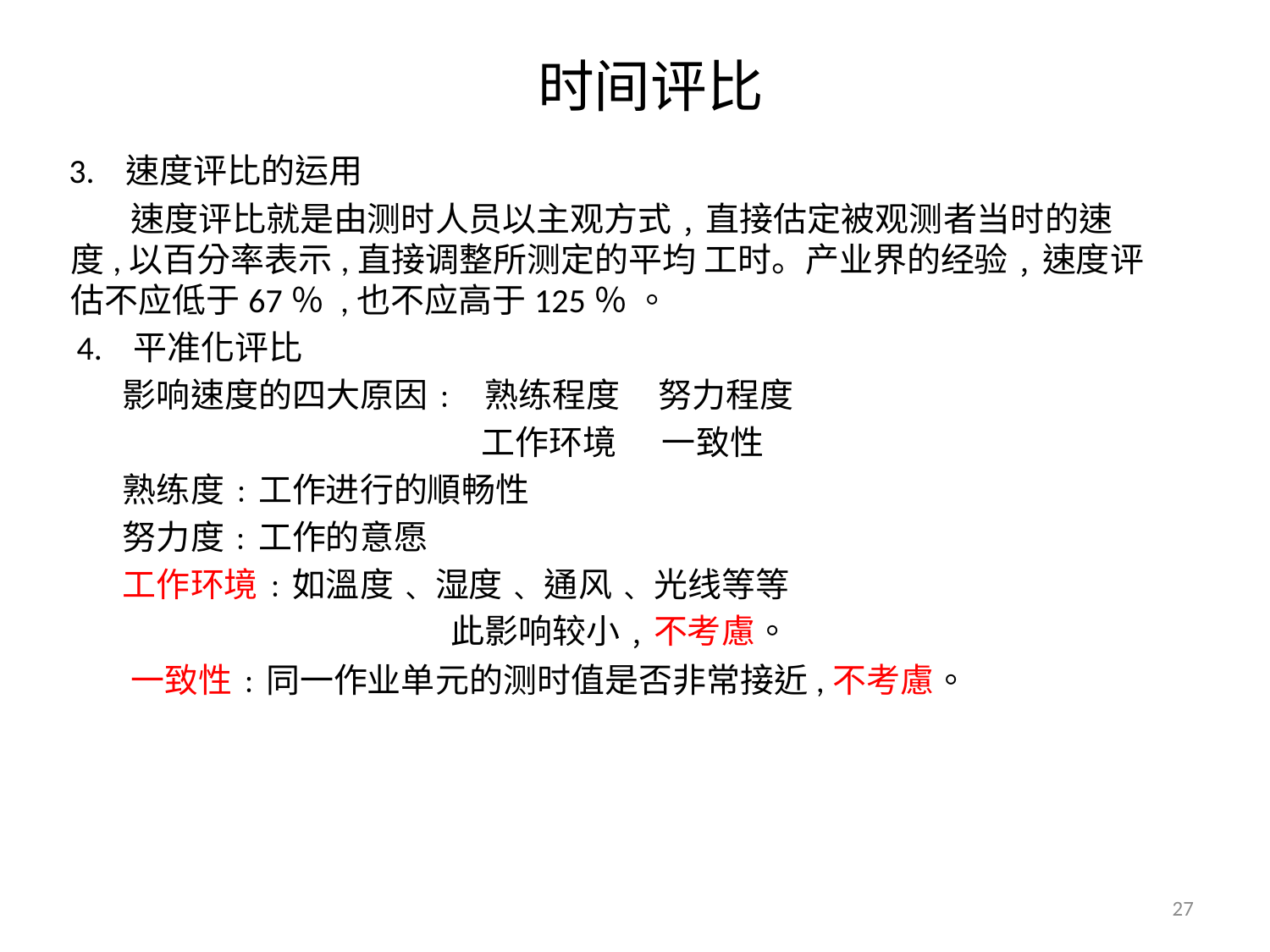

时间评比
      3.   速度评比的运用
             速度评比就是由测时人员以主观方式﹐直接估定被观测者当时的速       度,以百分率表示,直接调整所测定的平均 工时。产业界的经验﹐速度评估不应低于67％ ,也不应高于125％ 。
       4.   平准化评比
            影响速度的四大原因﹕   熟练程度     努力程度
                                                           工作环境      一致性
            熟练度﹕工作进行的順畅性
            努力度﹕工作的意愿
            工作环境﹕如溫度﹑ 湿度﹑ 通风﹑ 光线等等
                                                       此影响较小﹐不考慮。
             一致性﹕同一作业单元的测时值是否非常接近,不考慮。

27